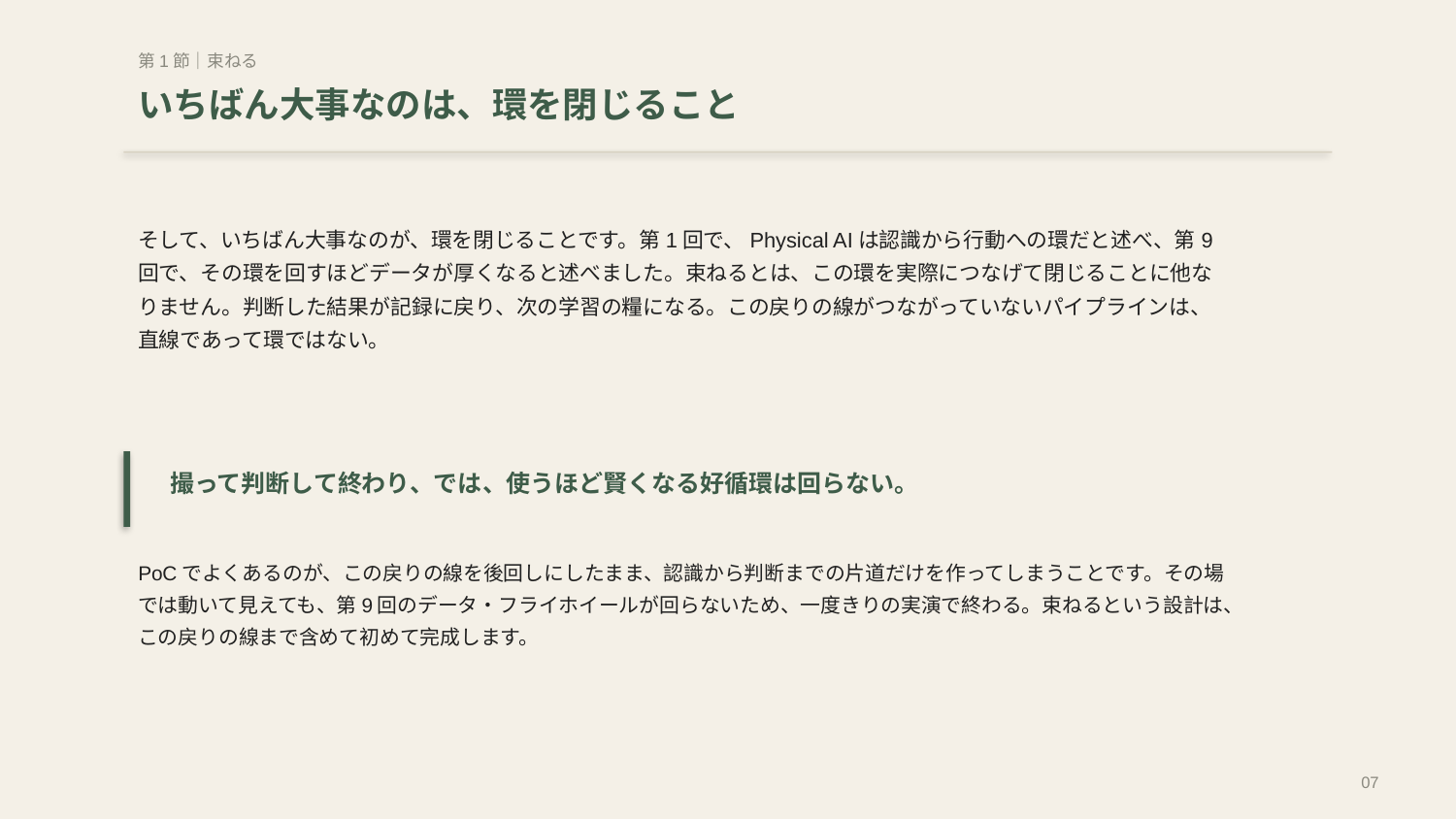

第1節｜束ねる
いちばん大事なのは、環を閉じること

そして、いちばん大事なのが、環を閉じることです。第1回で、Physical AIは認識から行動への環だと述べ、第9回で、その環を回すほどデータが厚くなると述べました。束ねるとは、この環を実際につなげて閉じることに他なりません。判断した結果が記録に戻り、次の学習の糧になる。この戻りの線がつながっていないパイプラインは、直線であって環ではない。

撮って判断して終わり、では、使うほど賢くなる好循環は回らない。
PoCでよくあるのが、この戻りの線を後回しにしたまま、認識から判断までの片道だけを作ってしまうことです。その場では動いて見えても、第9回のデータ・フライホイールが回らないため、一度きりの実演で終わる。束ねるという設計は、この戻りの線まで含めて初めて完成します。
07